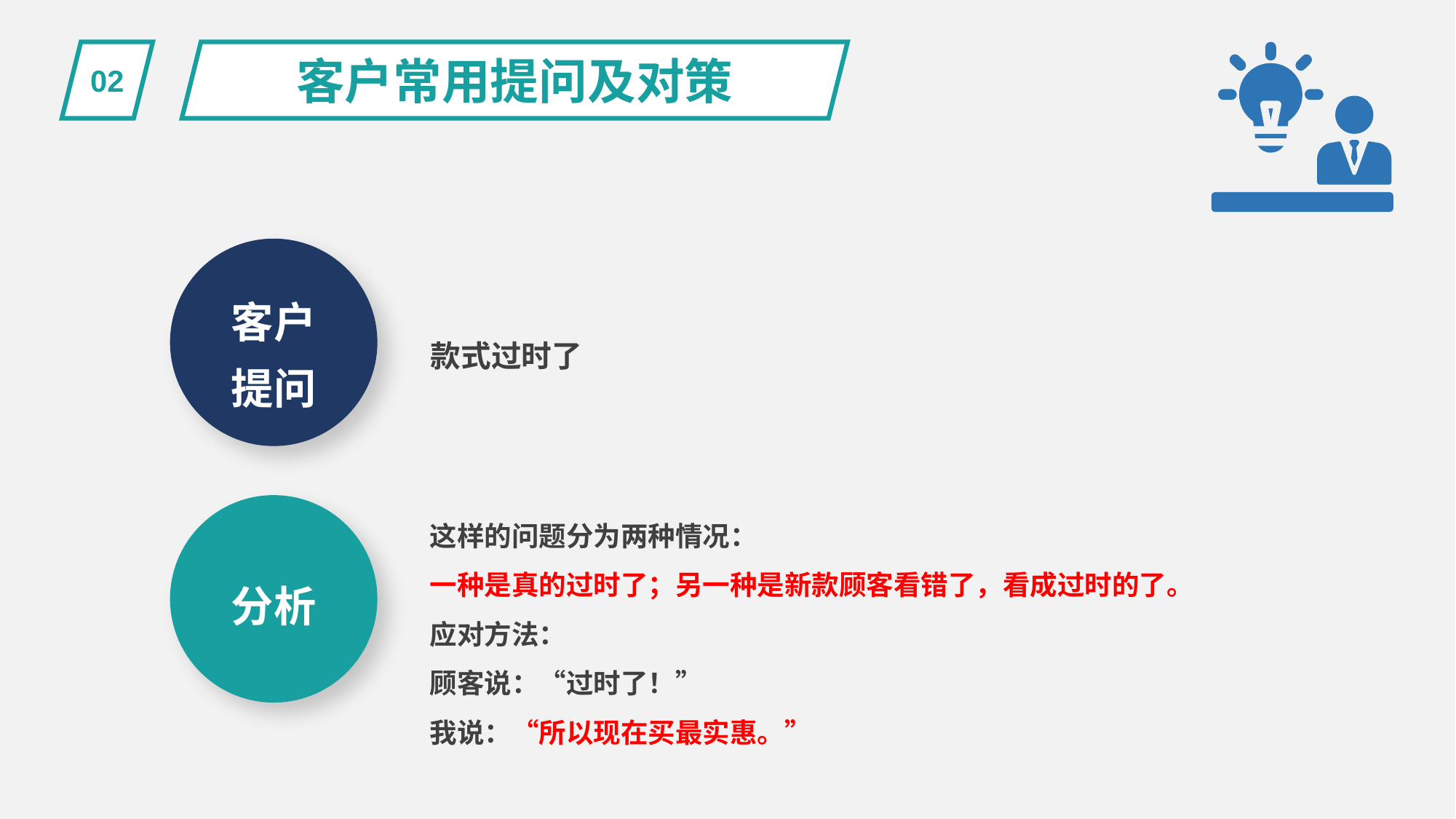

02
客户常用提问及对策

客户
提问
款式过时了

分析
这样的问题分为两种情况：
一种是真的过时了；另一种是新款顾客看错了，看成过时的了。
应对方法：
顾客说：“过时了！”
我说：“所以现在买最实惠。”